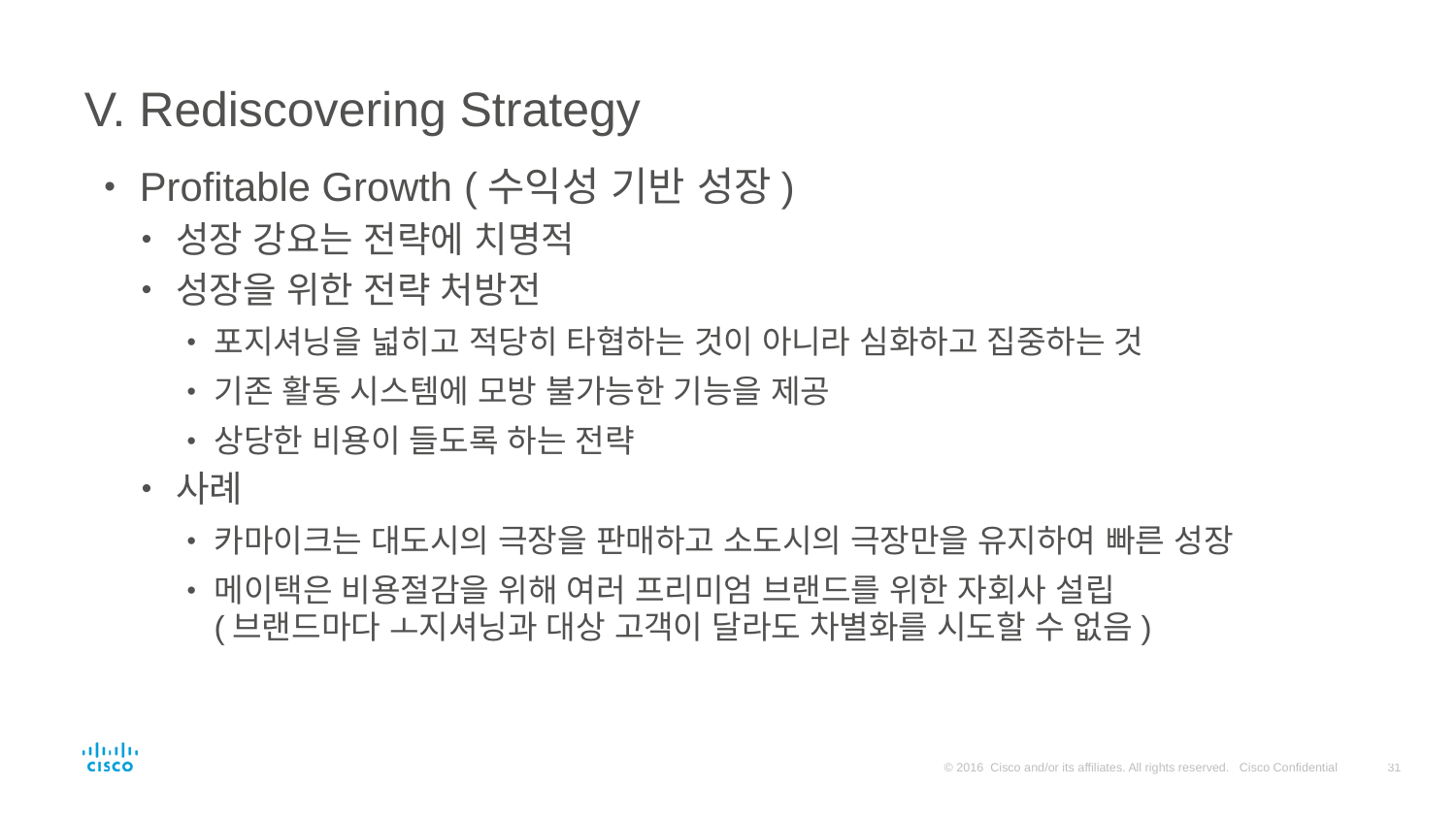

# V. Rediscovering Strategy
Profitable Growth (수익성 기반 성장)
성장 강요는 전략에 치명적
성장을 위한 전략 처방전
포지셔닝을 넓히고 적당히 타협하는 것이 아니라 심화하고 집중하는 것
기존 활동 시스템에 모방 불가능한 기능을 제공
상당한 비용이 들도록 하는 전략
사례
카마이크는 대도시의 극장을 판매하고 소도시의 극장만을 유지하여 빠른 성장
메이택은 비용절감을 위해 여러 프리미엄 브랜드를 위한 자회사 설립
(브랜드마다 ㅗ지셔닝과 대상 고객이 달라도 차별화를 시도할 수 없음)